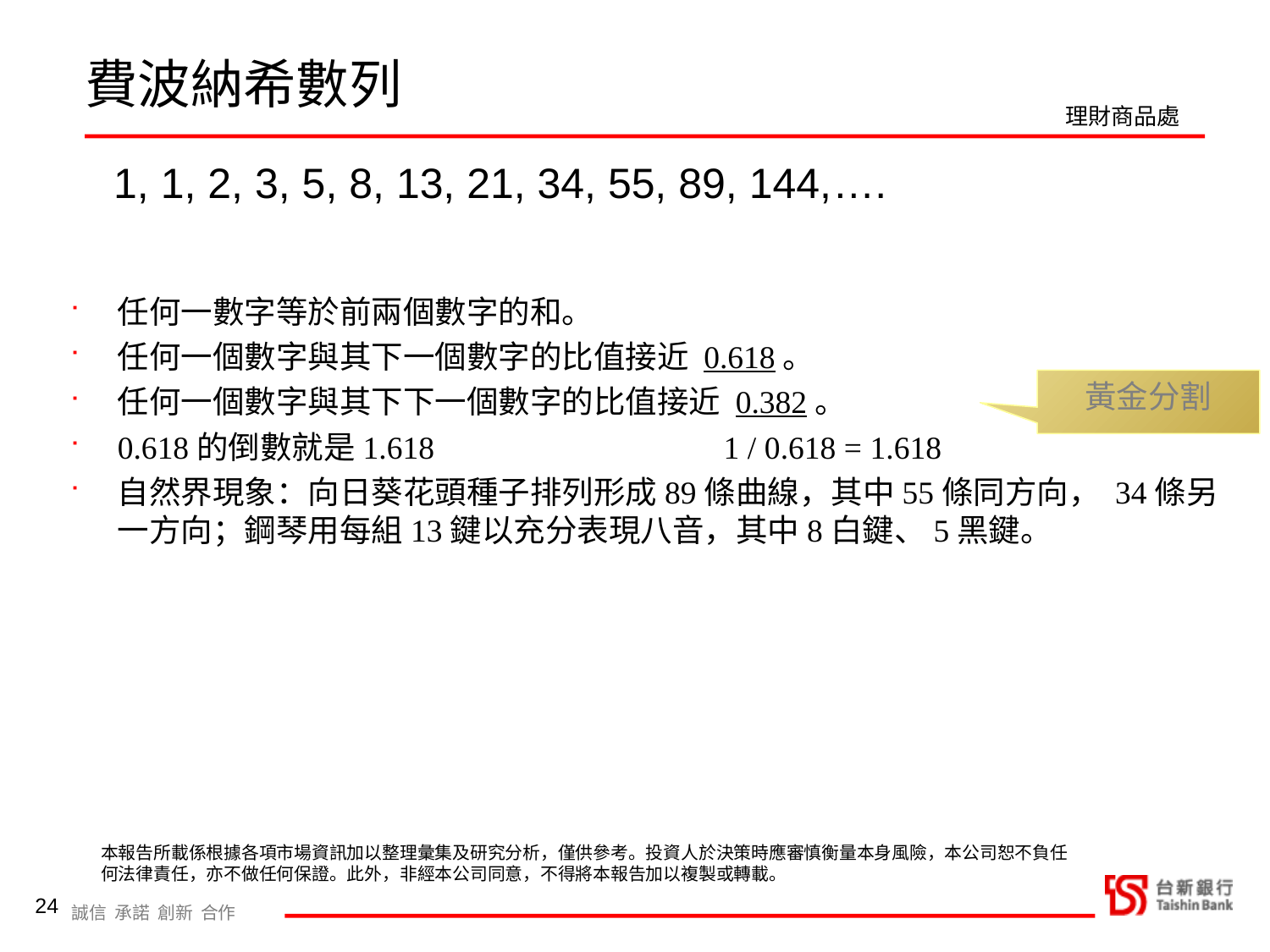

費波納希數列
1, 1, 2, 3, 5, 8, 13, 21, 34, 55, 89, 144,….
任何一數字等於前兩個數字的和。
任何一個數字與其下一個數字的比值接近 0.618。
任何一個數字與其下下一個數字的比值接近 0.382。
0.618的倒數就是1.618                                    1 / 0.618 = 1.618
自然界現象：向日葵花頭種子排列形成89條曲線，其中55條同方向， 34條另一方向；鋼琴用每組13鍵以充分表現八音，其中8白鍵、5黑鍵。

黃金分割
24